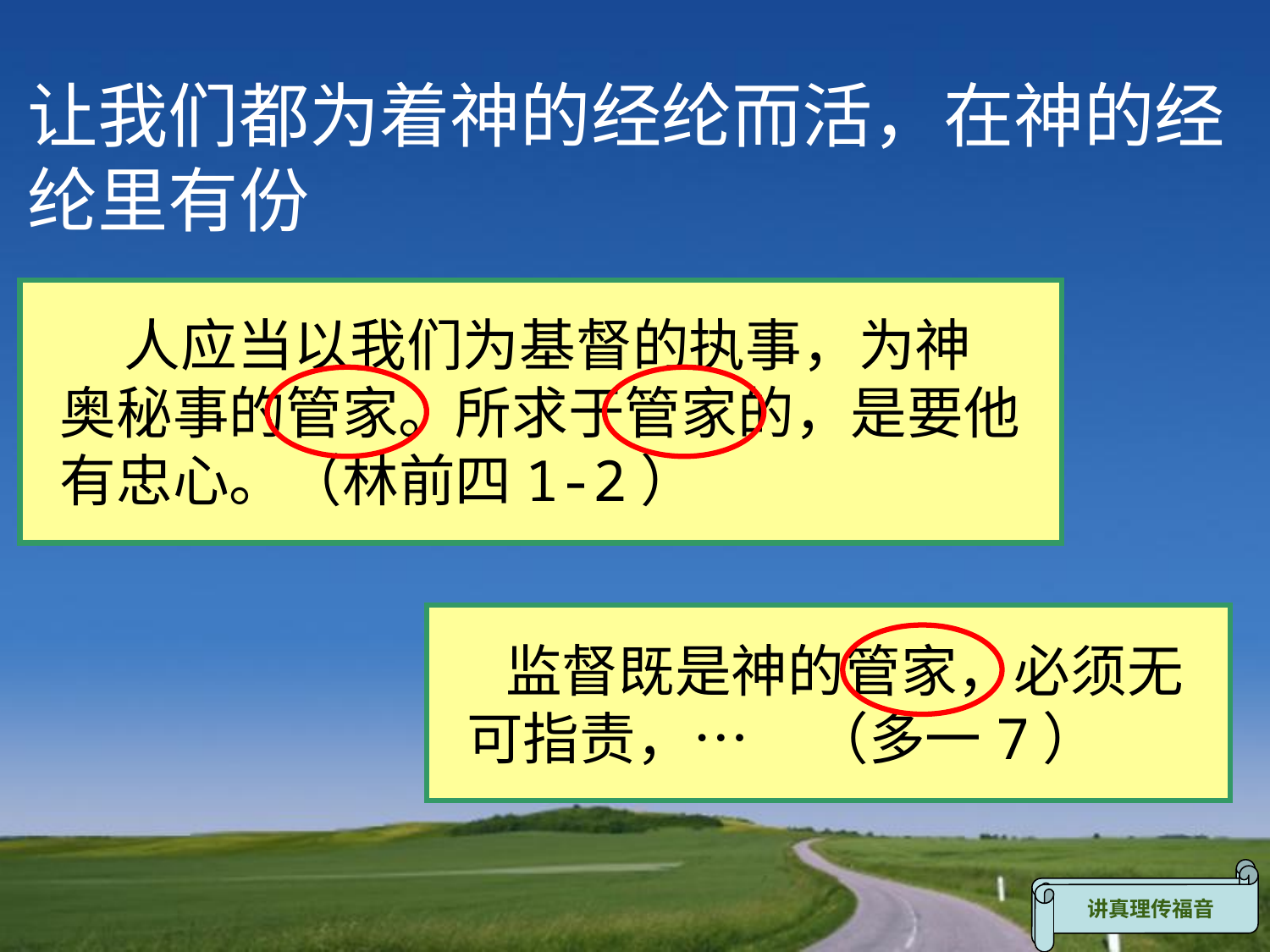

让我们都为着神的经纶而活，在神的经纶里有份

    人应当以我们为基督的执事，为神奥秘事的管家。所求于管家的，是要他有忠心。（林前四1-2）

  监督既是神的管家，必须无可指责，…     （多一7）

神经纶中的经营
讲真理传福音